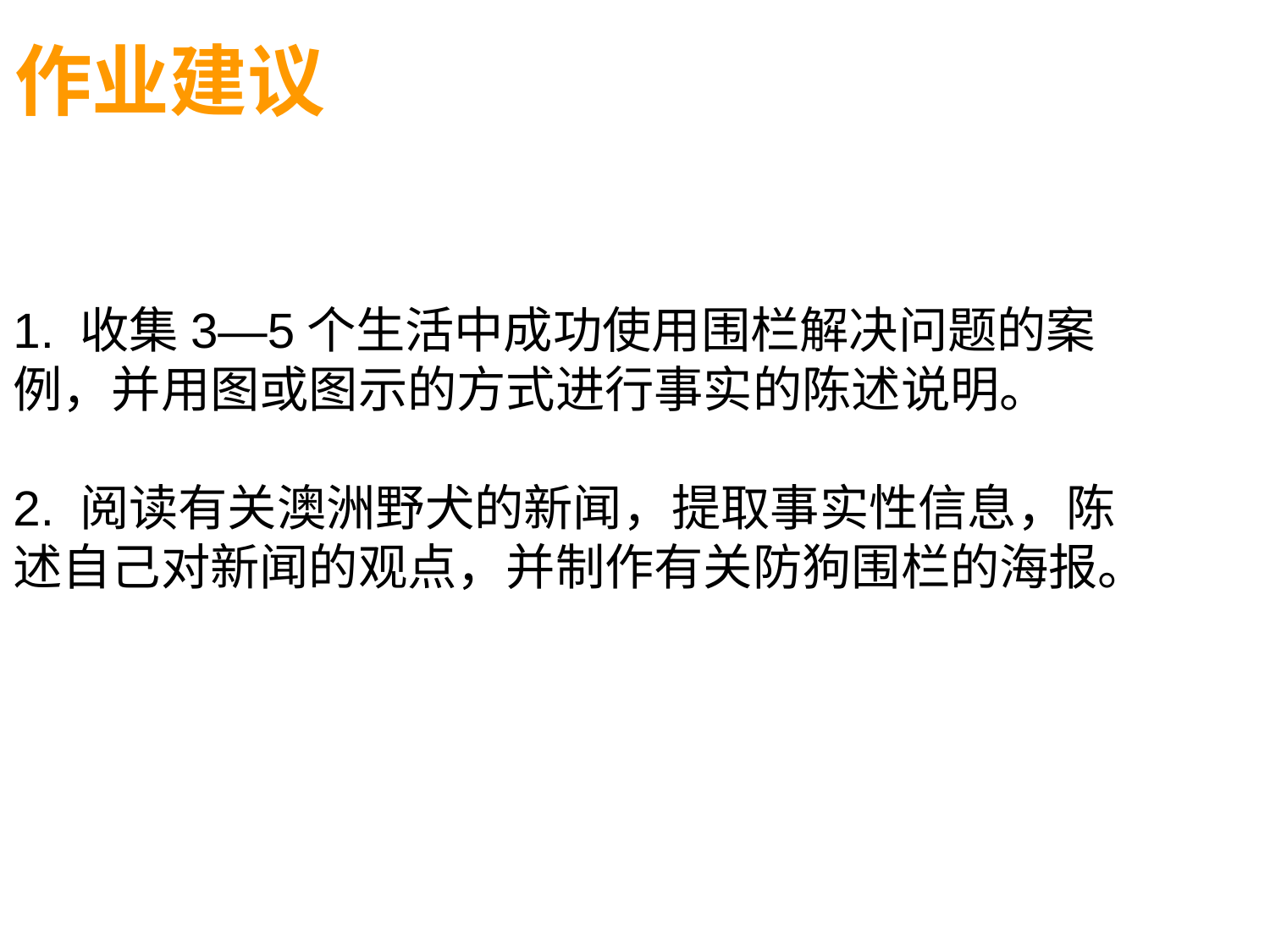

作业建议

1. 收集3—5个生活中成功使用围栏解决问题的案例，并用图或图示的方式进行事实的陈述说明。

2. 阅读有关澳洲野犬的新闻，提取事实性信息，陈述自己对新闻的观点，并制作有关防狗围栏的海报。